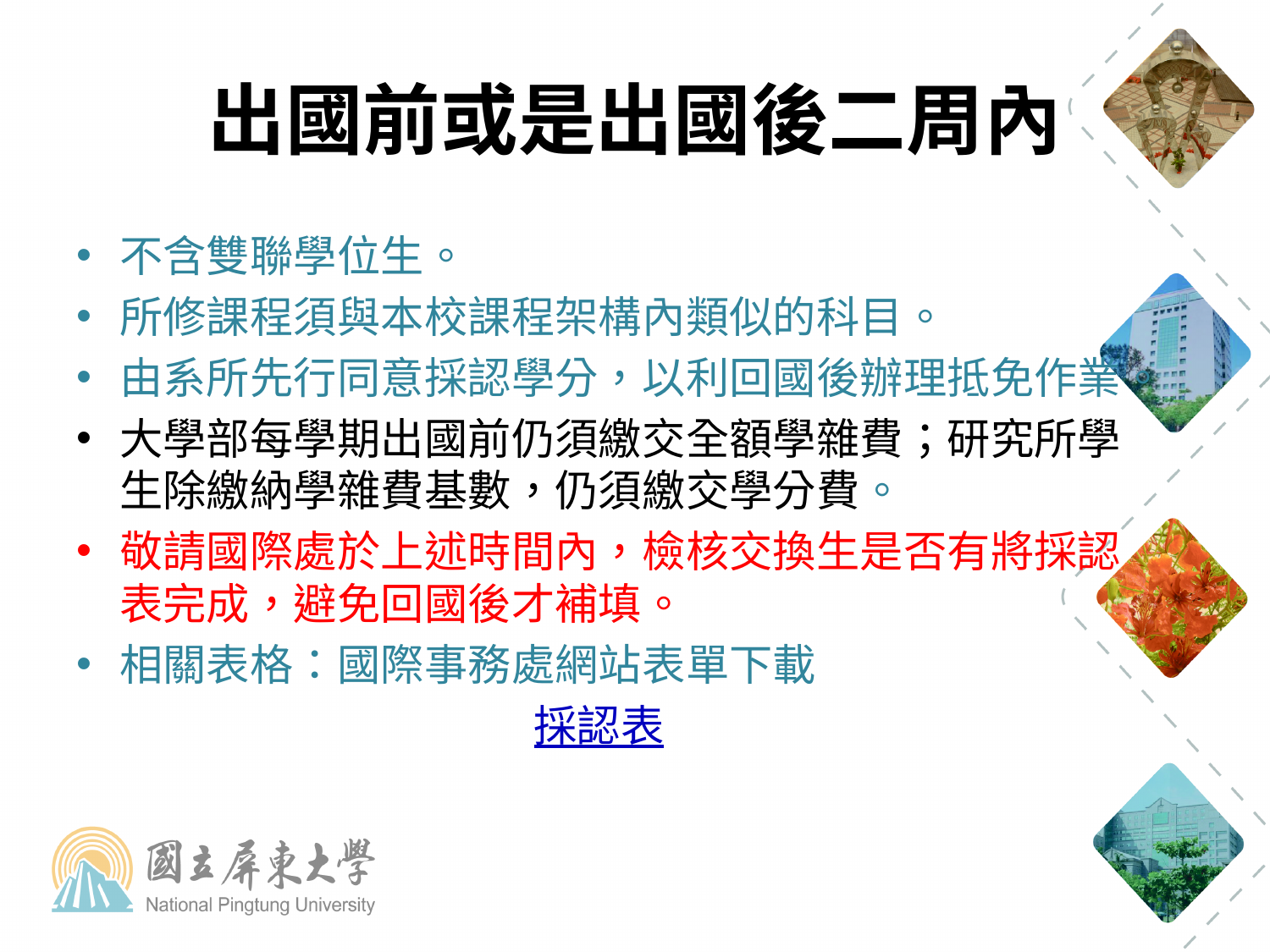

# 出國前或是出國後二周內
不含雙聯學位生。
所修課程須與本校課程架構內類似的科目。
由系所先行同意採認學分，以利回國後辦理抵免作業。
大學部每學期出國前仍須繳交全額學雜費；研究所學生除繳納學雜費基數，仍須繳交學分費。
敬請國際處於上述時間內，檢核交換生是否有將採認表完成，避免回國後才補填。
相關表格：國際事務處網站表單下載
採認表